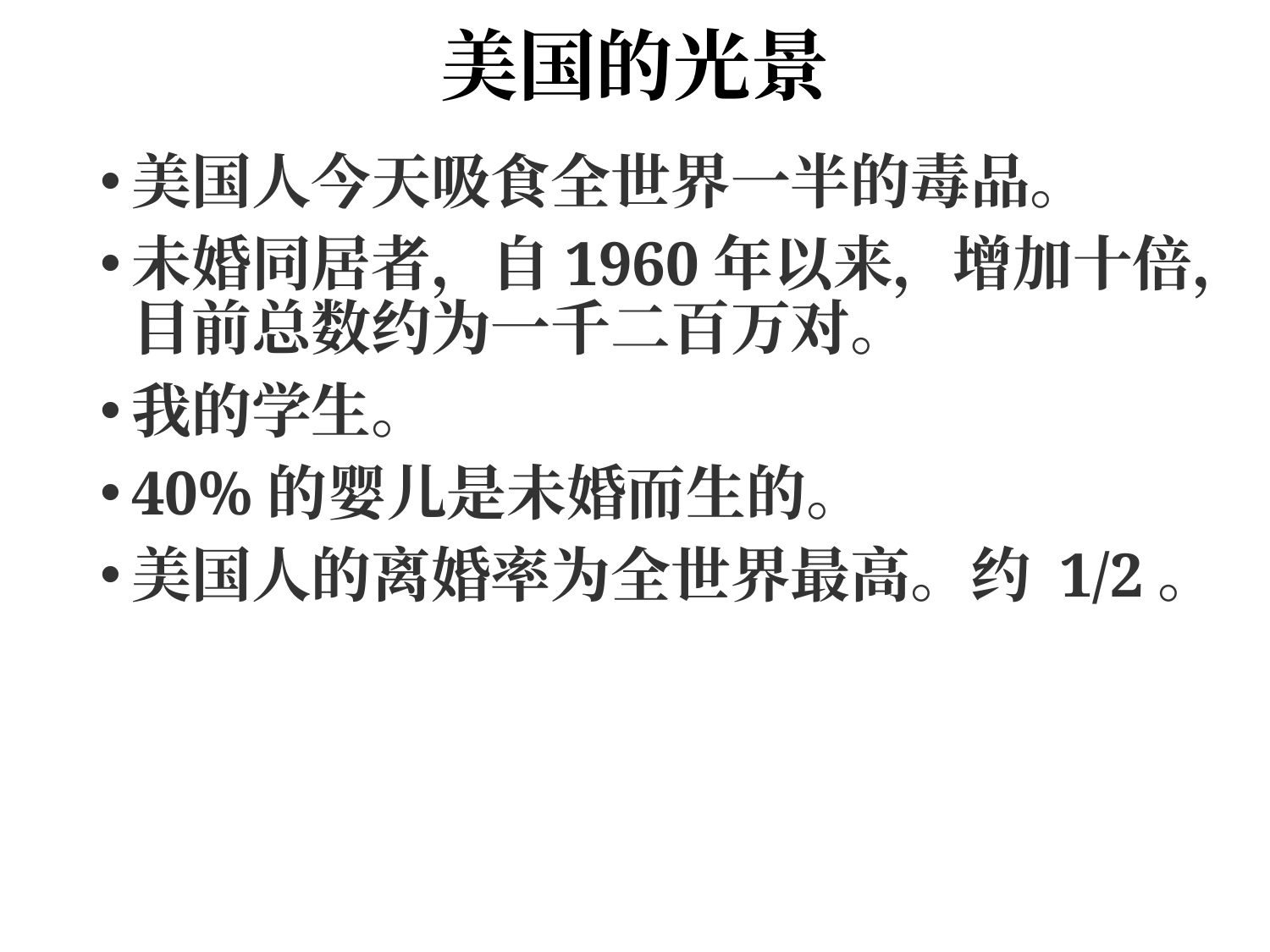

# 美国的光景
美国人今天吸食全世界一半的毒品。
未婚同居者，自1960年以来，增加十倍，目前总数约为一千二百万对。
我的学生。
40%的婴儿是未婚而生的。
美国人的离婚率为全世界最高。约 1/2。